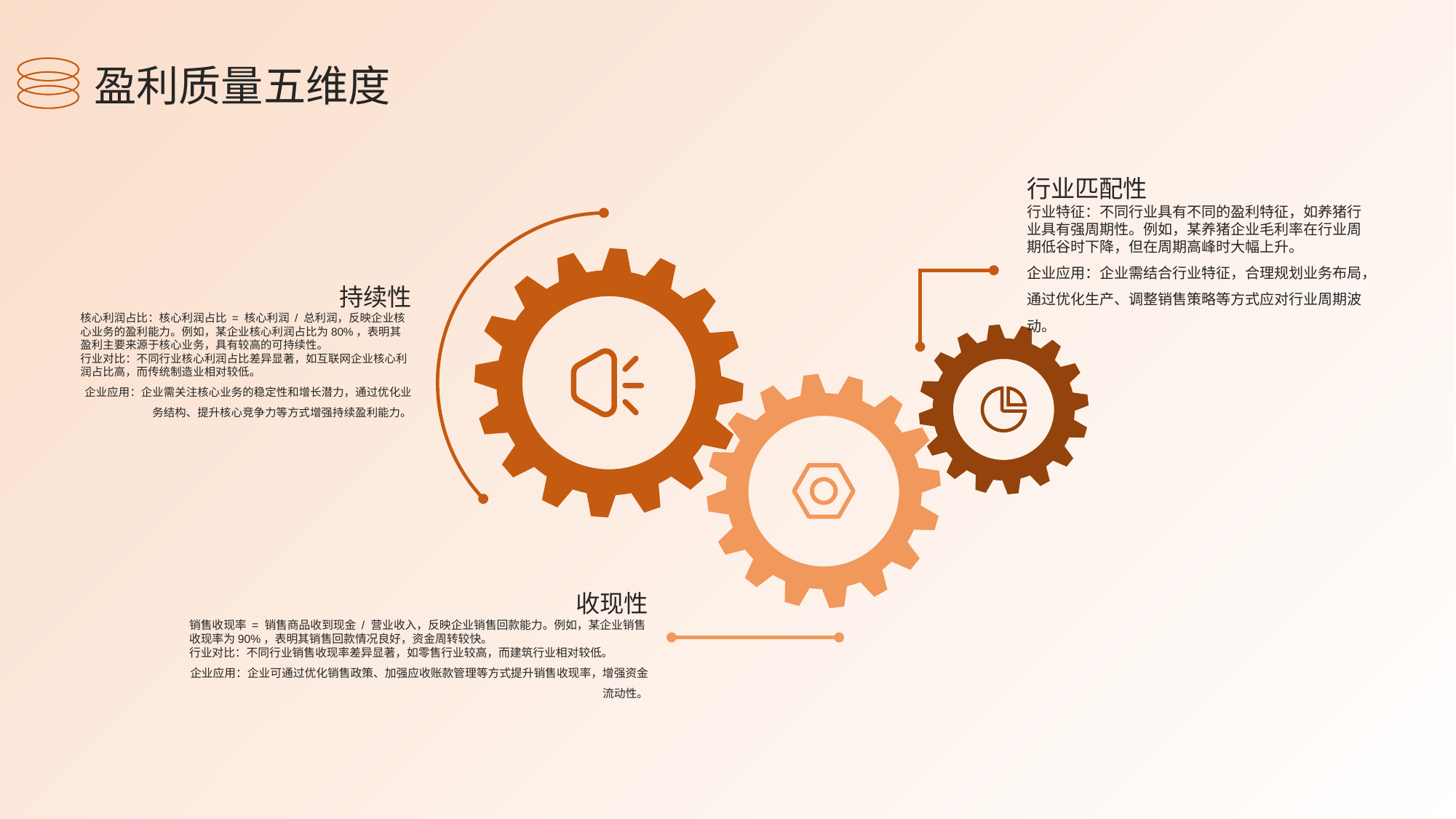

盈利质量五维度

行业匹配性
行业特征：不同行业具有不同的盈利特征，如养猪行业具有强周期性。例如，某养猪企业毛利率在行业周期低谷时下降，但在周期高峰时大幅上升。
企业应用：企业需结合行业特征，合理规划业务布局，通过优化生产、调整销售策略等方式应对行业周期波动。

持续性
核心利润占比：核心利润占比 = 核心利润 / 总利润，反映企业核心业务的盈利能力。例如，某企业核心利润占比为80%，表明其盈利主要来源于核心业务，具有较高的可持续性。
行业对比：不同行业核心利润占比差异显著，如互联网企业核心利润占比高，而传统制造业相对较低。
企业应用：企业需关注核心业务的稳定性和增长潜力，通过优化业务结构、提升核心竞争力等方式增强持续盈利能力。

收现性
销售收现率 = 销售商品收到现金 / 营业收入，反映企业销售回款能力。例如，某企业销售收现率为90%，表明其销售回款情况良好，资金周转较快。
行业对比：不同行业销售收现率差异显著，如零售行业较高，而建筑行业相对较低。
企业应用：企业可通过优化销售政策、加强应收账款管理等方式提升销售收现率，增强资金流动性。